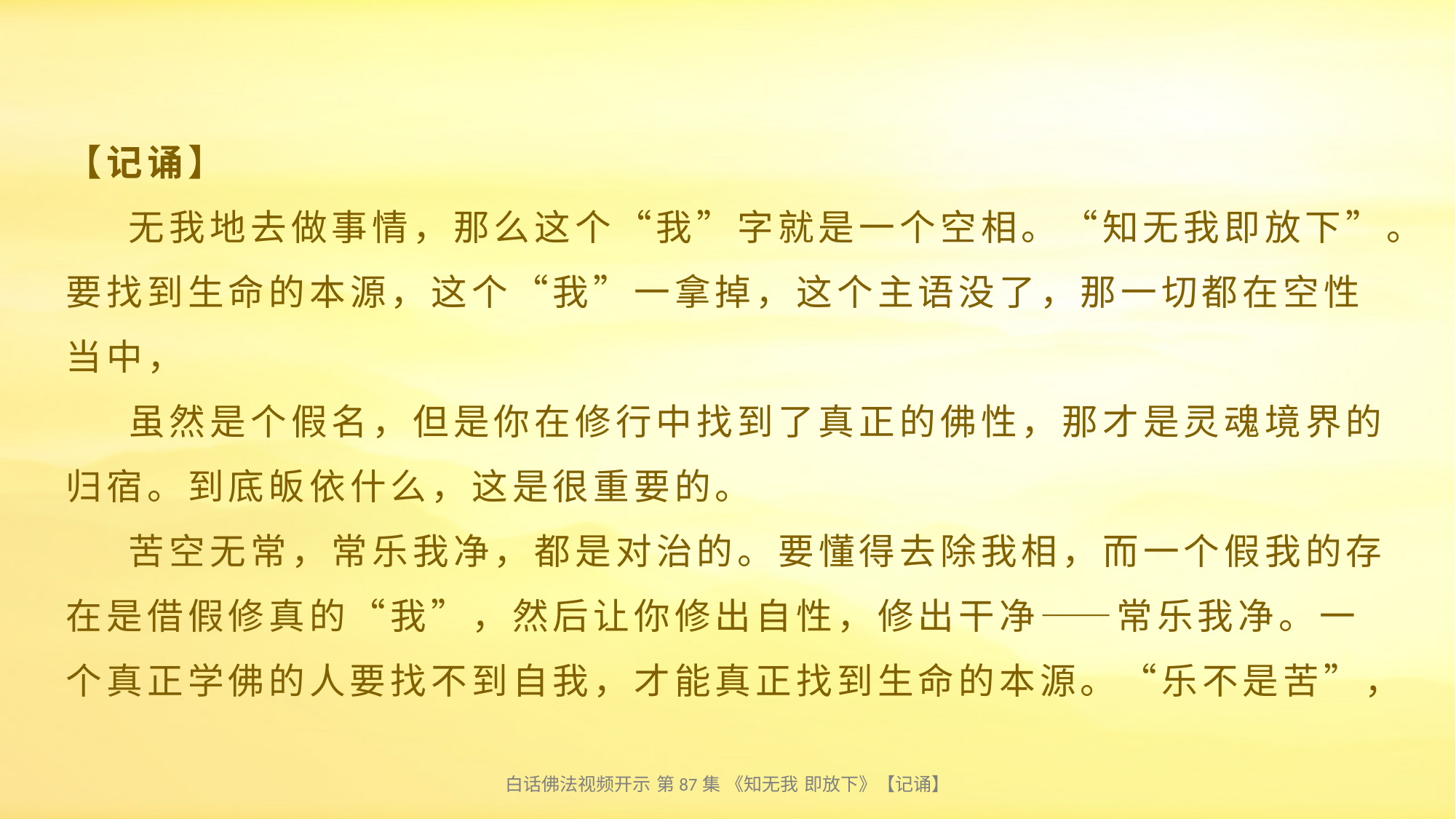

# 【记诵】 无我地去做事情，那么这个“我”字就是一个空相。“知无我即放下”。要找到生命的本源，这个“我”一拿掉，这个主语没了，那一切都在空性当中， 虽然是个假名，但是你在修行中找到了真正的佛性，那才是灵魂境界的归宿。到底皈依什么，这是很重要的。 苦空无常，常乐我净，都是对治的。要懂得去除我相，而一个假我的存在是借假修真的“我”，然后让你修出自性，修出干净——常乐我净。一个真正学佛的人要找不到自我，才能真正找到生命的本源。“乐不是苦”，
白话佛法视频开示 第87集 《知无我 即放下》【记诵】